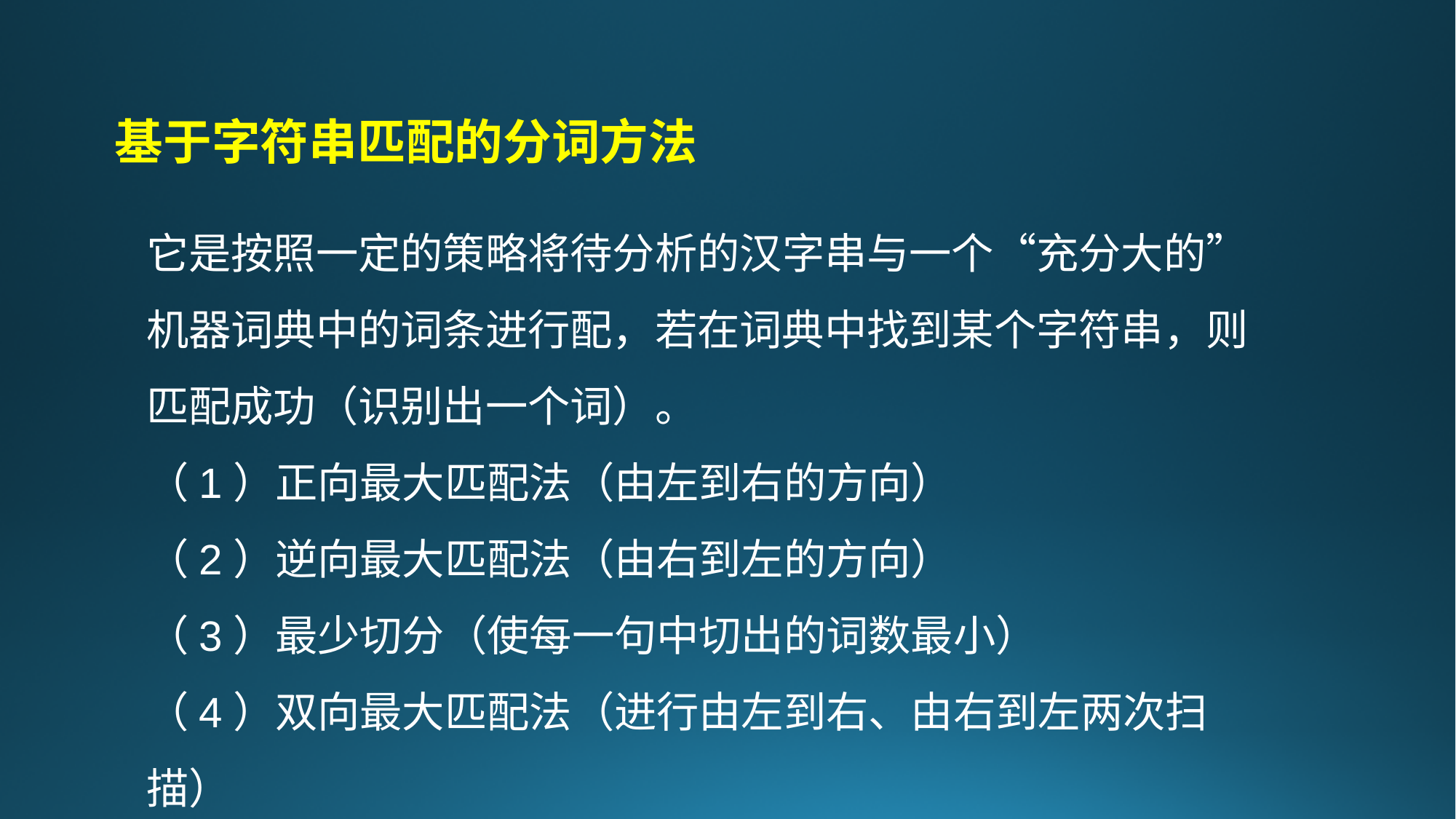

基于字符串匹配的分词方法
它是按照一定的策略将待分析的汉字串与一个“充分大的”机器词典中的词条进行配，若在词典中找到某个字符串，则匹配成功（识别出一个词）。
（1）正向最大匹配法（由左到右的方向）
（2）逆向最大匹配法（由右到左的方向）
（3）最少切分（使每一句中切出的词数最小）
（4）双向最大匹配法（进行由左到右、由右到左两次扫描）